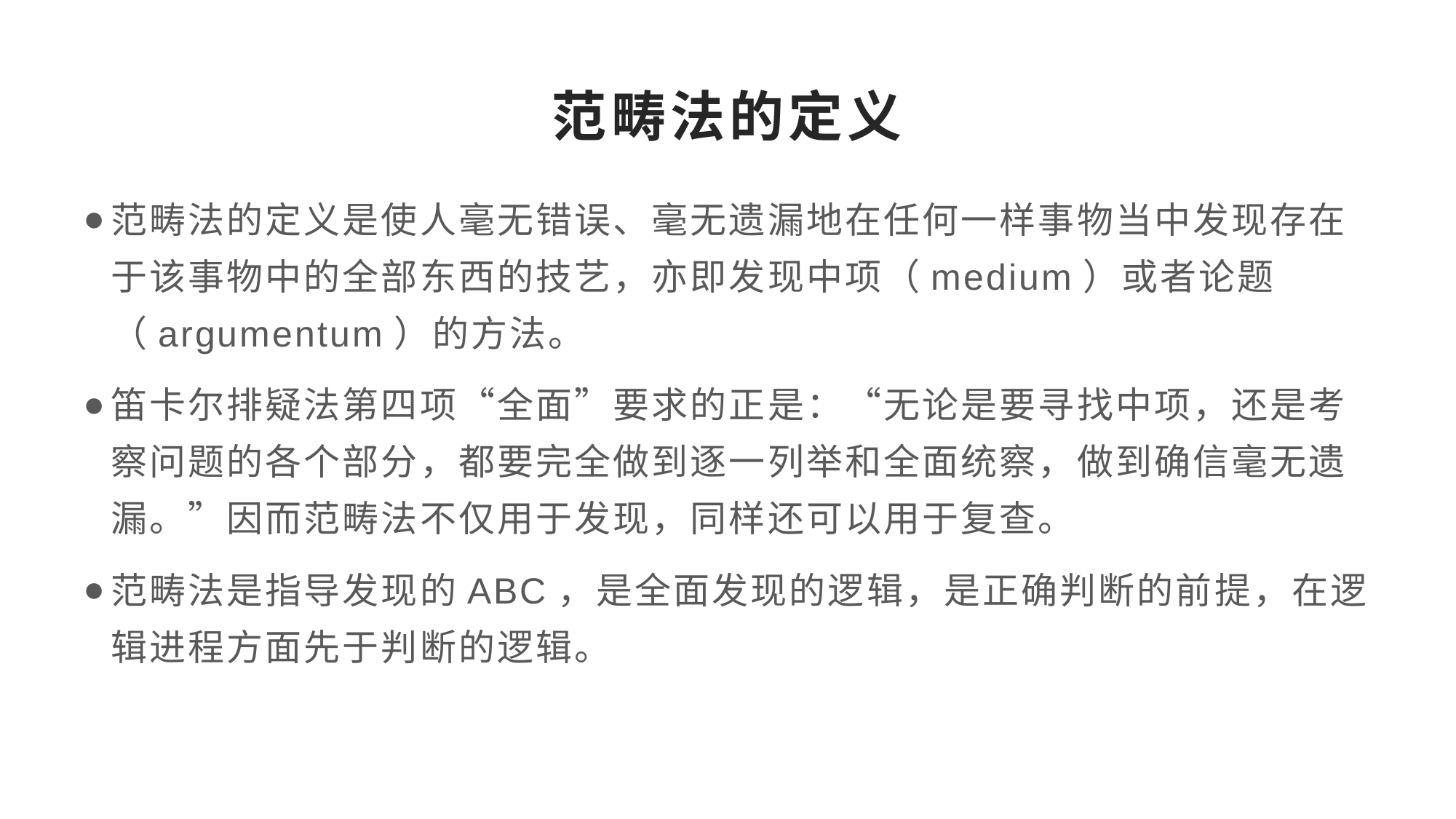

# 范畴法的定义
范畴法的定义是使人毫无错误、毫无遗漏地在任何一样事物当中发现存在于该事物中的全部东西的技艺，亦即发现中项（medium）或者论题（argumentum）的方法。
笛卡尔排疑法第四项“全面”要求的正是：“无论是要寻找中项，还是考察问题的各个部分，都要完全做到逐一列举和全面统察，做到确信毫无遗漏。”因而范畴法不仅用于发现，同样还可以用于复查。
范畴法是指导发现的ABC，是全面发现的逻辑，是正确判断的前提，在逻辑进程方面先于判断的逻辑。